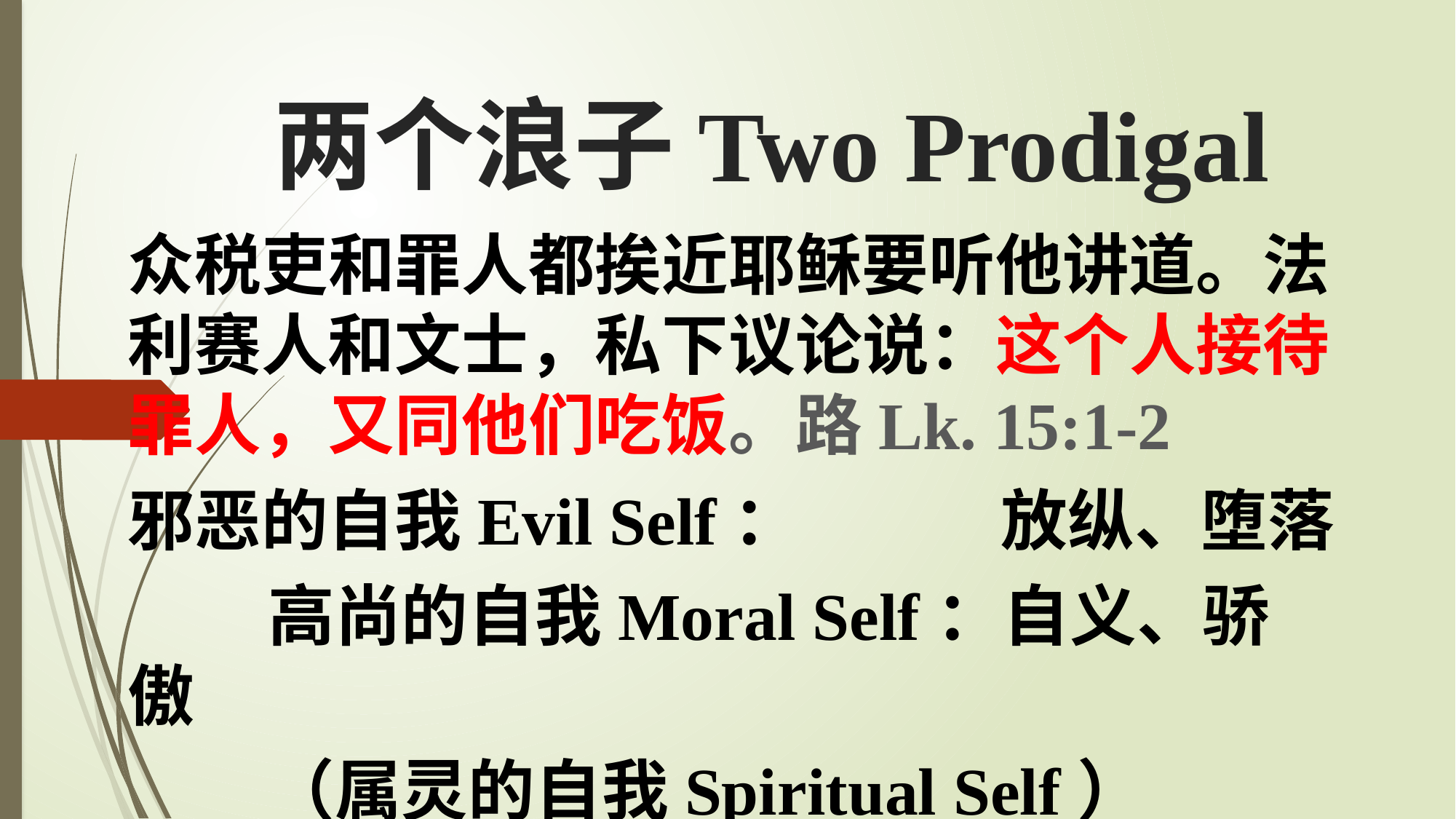

两个浪子Two Prodigal
众税吏和罪人都挨近耶稣要听他讲道。法利赛人和文士，私下议论说：这个人接待罪人，又同他们吃饭。路Lk. 15:1-2
邪恶的自我Evil Self：		放纵、堕落
	 高尚的自我Moral Self：自义、骄傲
	 （属灵的自我Spiritual Self）